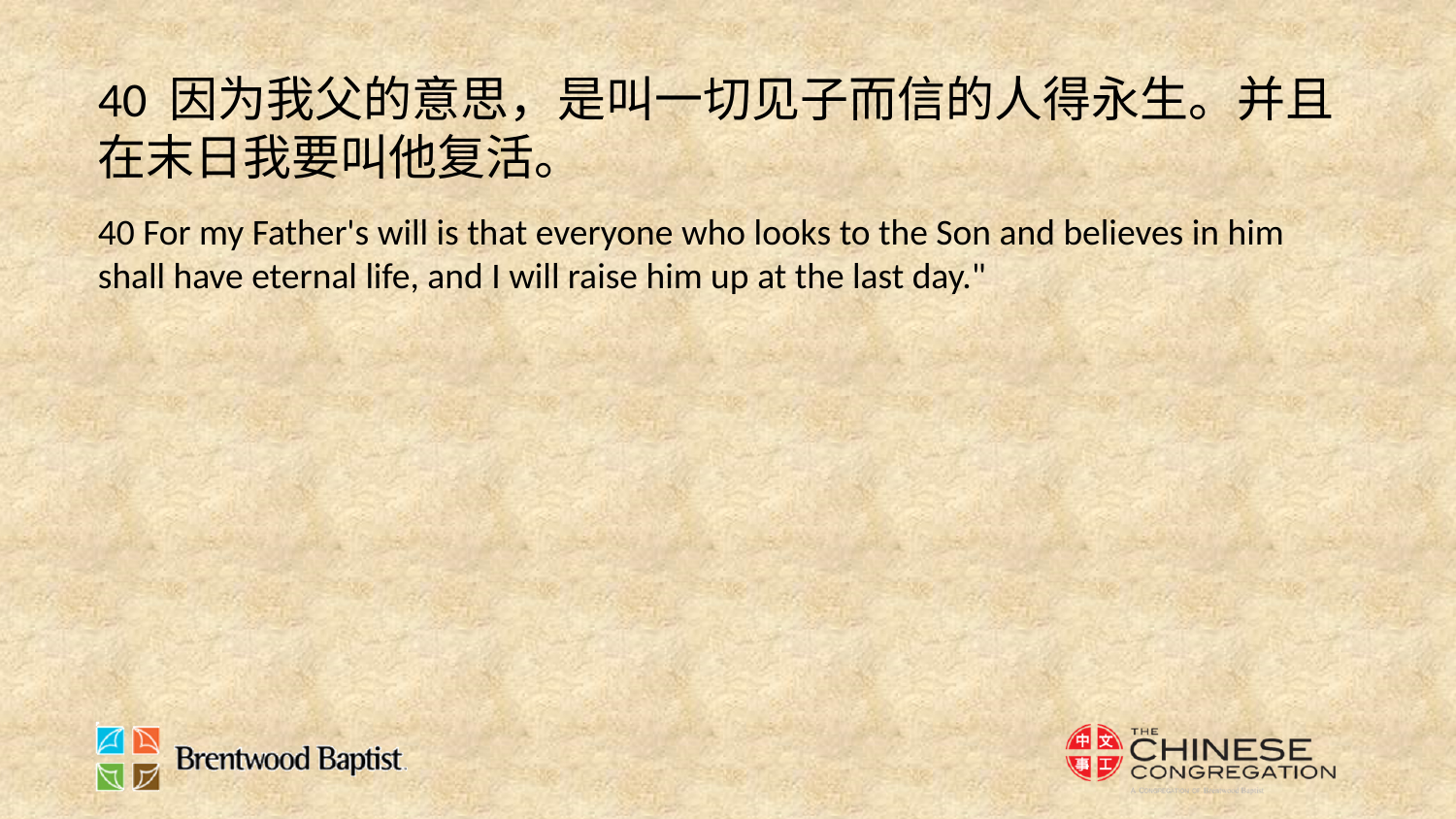

40 因为我父的意思，是叫一切见子而信的人得永生。并且在末日我要叫他复活。

40 For my Father's will is that everyone who looks to the Son and believes in him shall have eternal life, and I will raise him up at the last day."